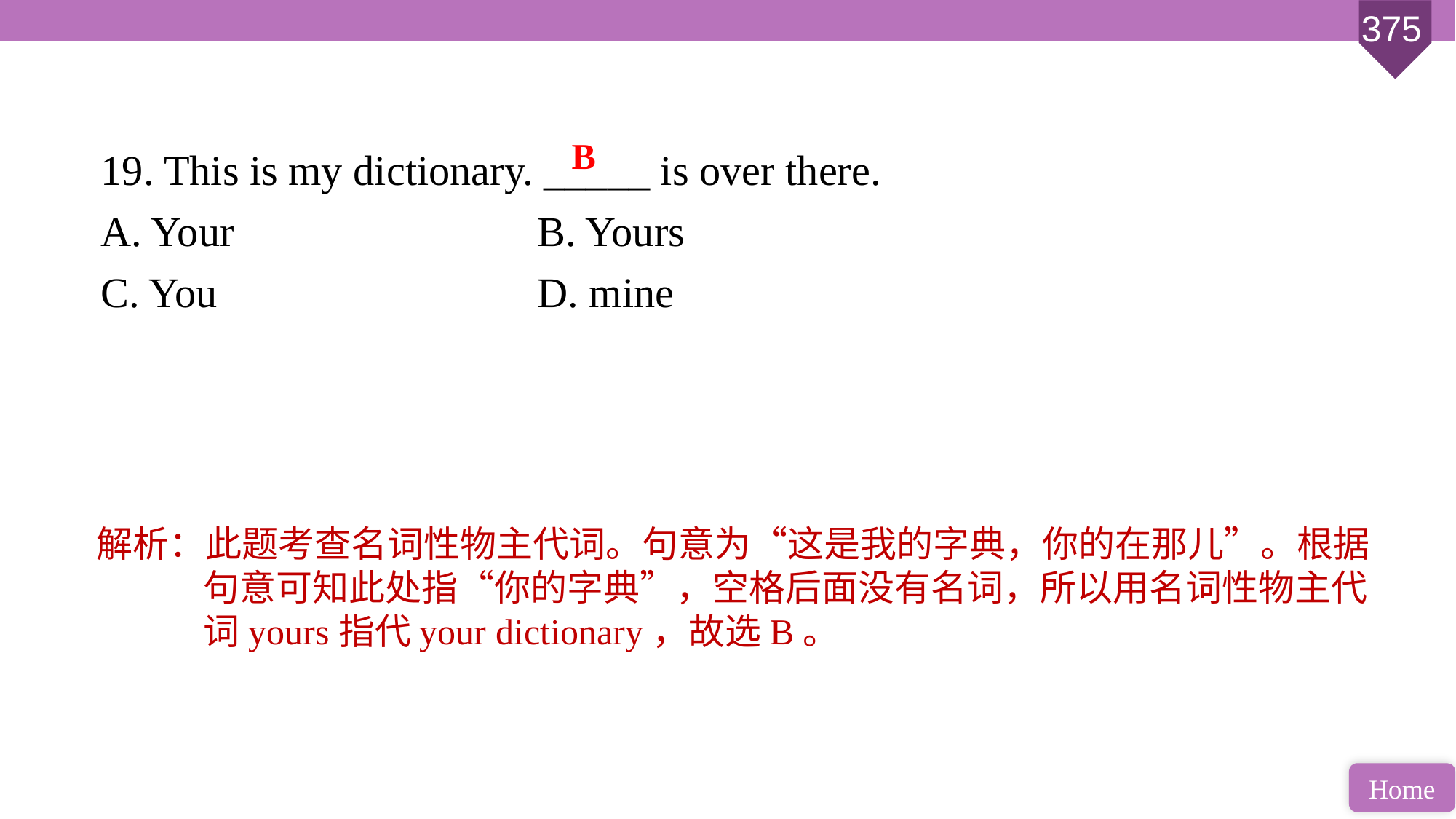

19. This is my dictionary. _____ is over there.
A. Your 			B. Yours
C. You 			D. mine
B
解析：此题考查名词性物主代词。句意为“这是我的字典，你的在那儿”。根据句意可知此处指“你的字典”，空格后面没有名词，所以用名词性物主代词yours指代your dictionary，故选B。